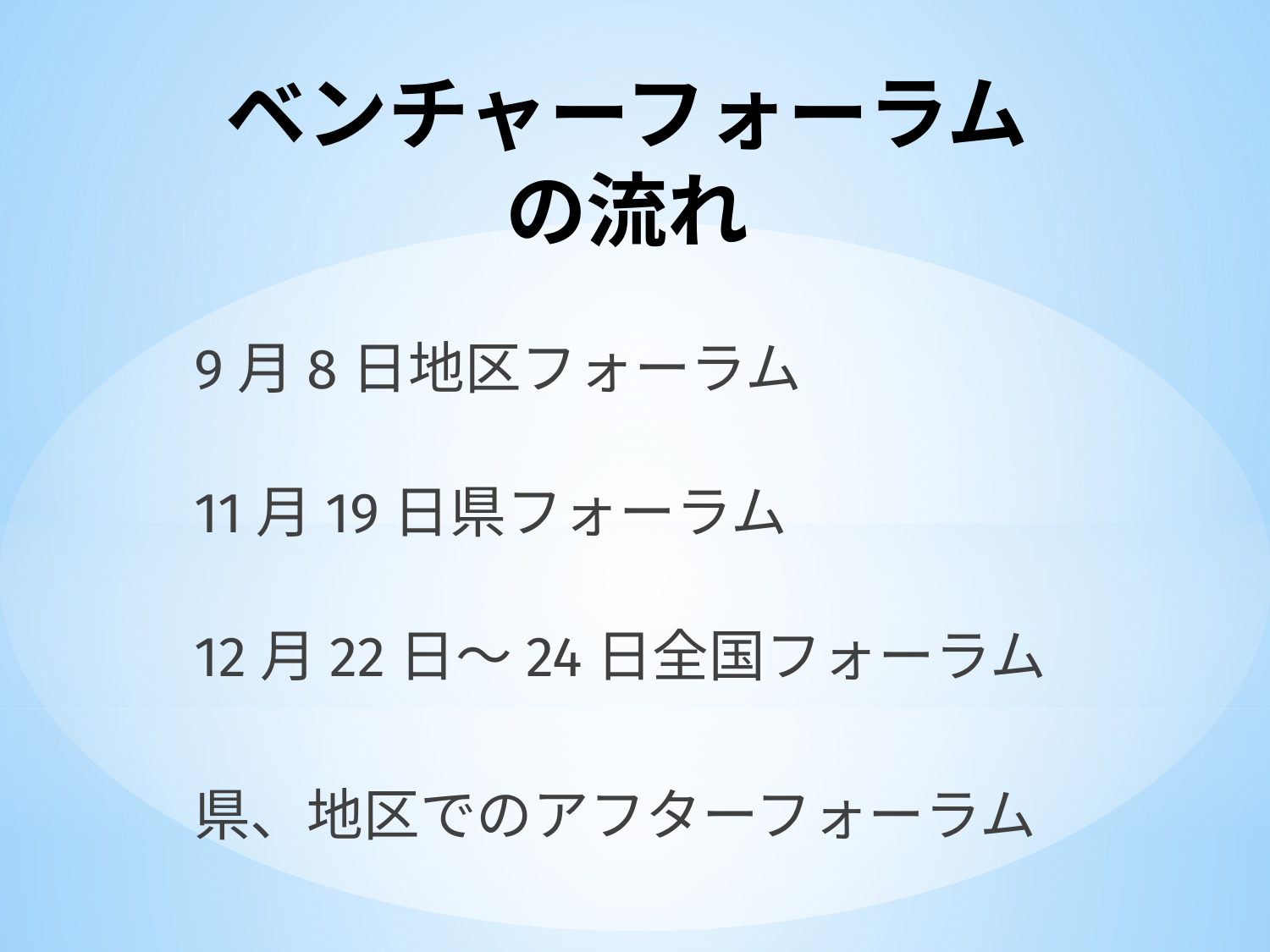

# ベンチャーフォーラムの流れ
9月8日地区フォーラム

11月19日県フォーラム

12月22日～24日全国フォーラム

県、地区でのアフターフォーラム